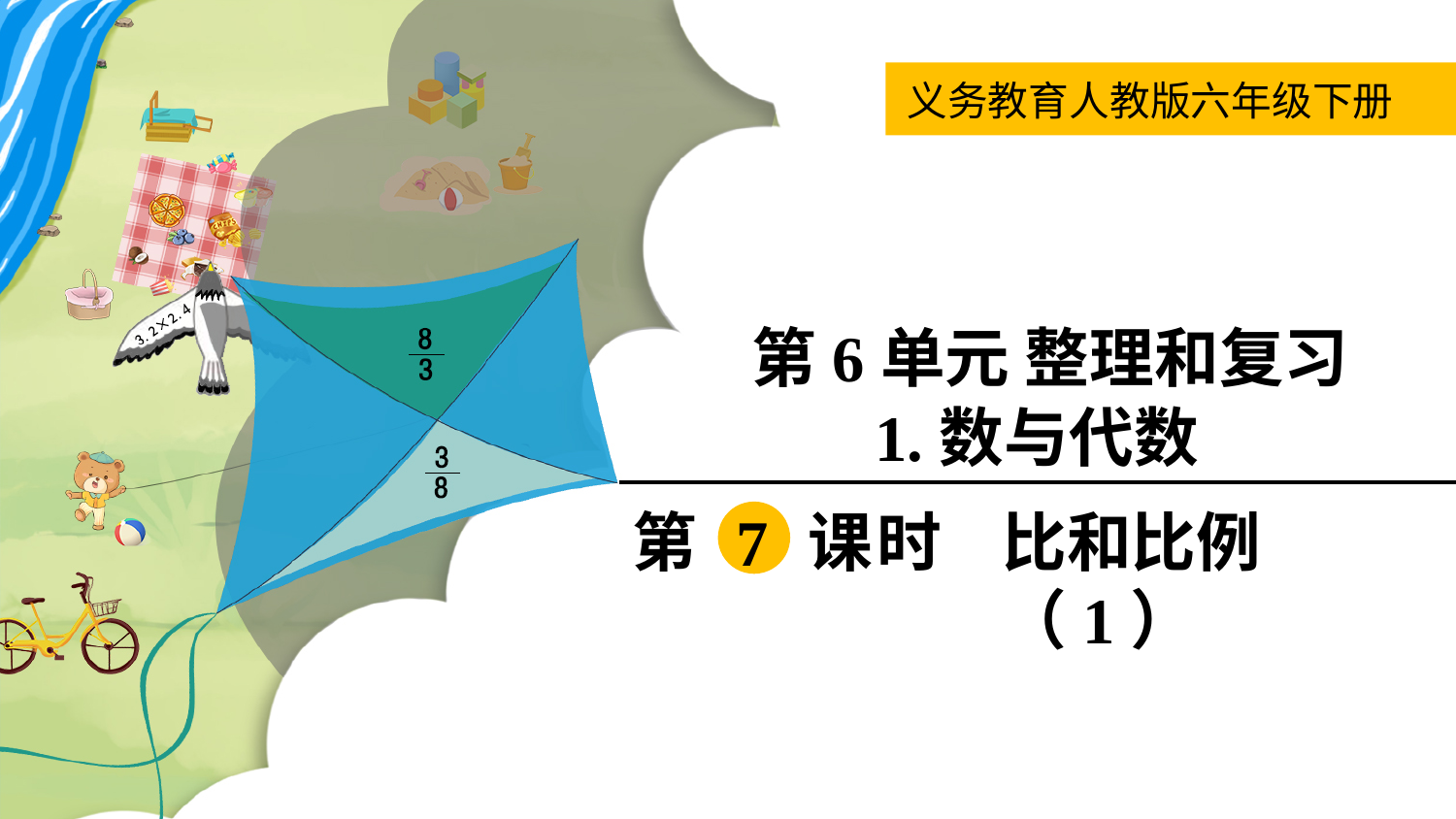

义务教育人教版六年级下册
第6单元 整理和复习
1.数与代数
第 7 课时
比和比例（1）